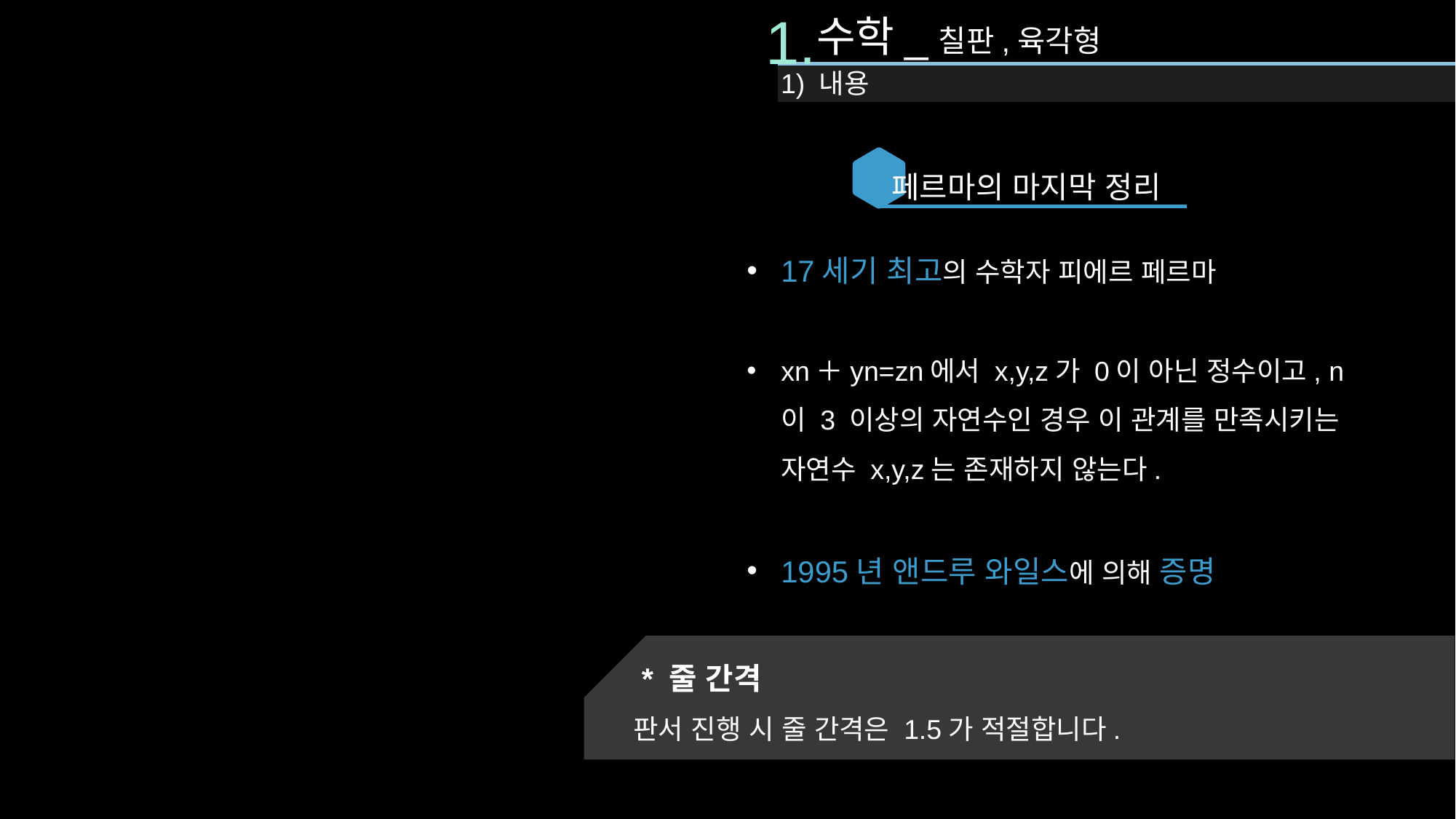

1.
수학_칠판,육각형
1) 내용

페르마의 마지막 정리
17세기 최고의 수학자 피에르 페르마

xn＋yn=zn에서 x,y,z가 0이 아닌 정수이고, n이 3 이상의 자연수인 경우 이 관계를 만족시키는 자연수 x,y,z는 존재하지 않는다.

1995년 앤드루 와일스에 의해 증명

 * 줄 간격
판서 진행 시 줄 간격은 1.5가 적절합니다.